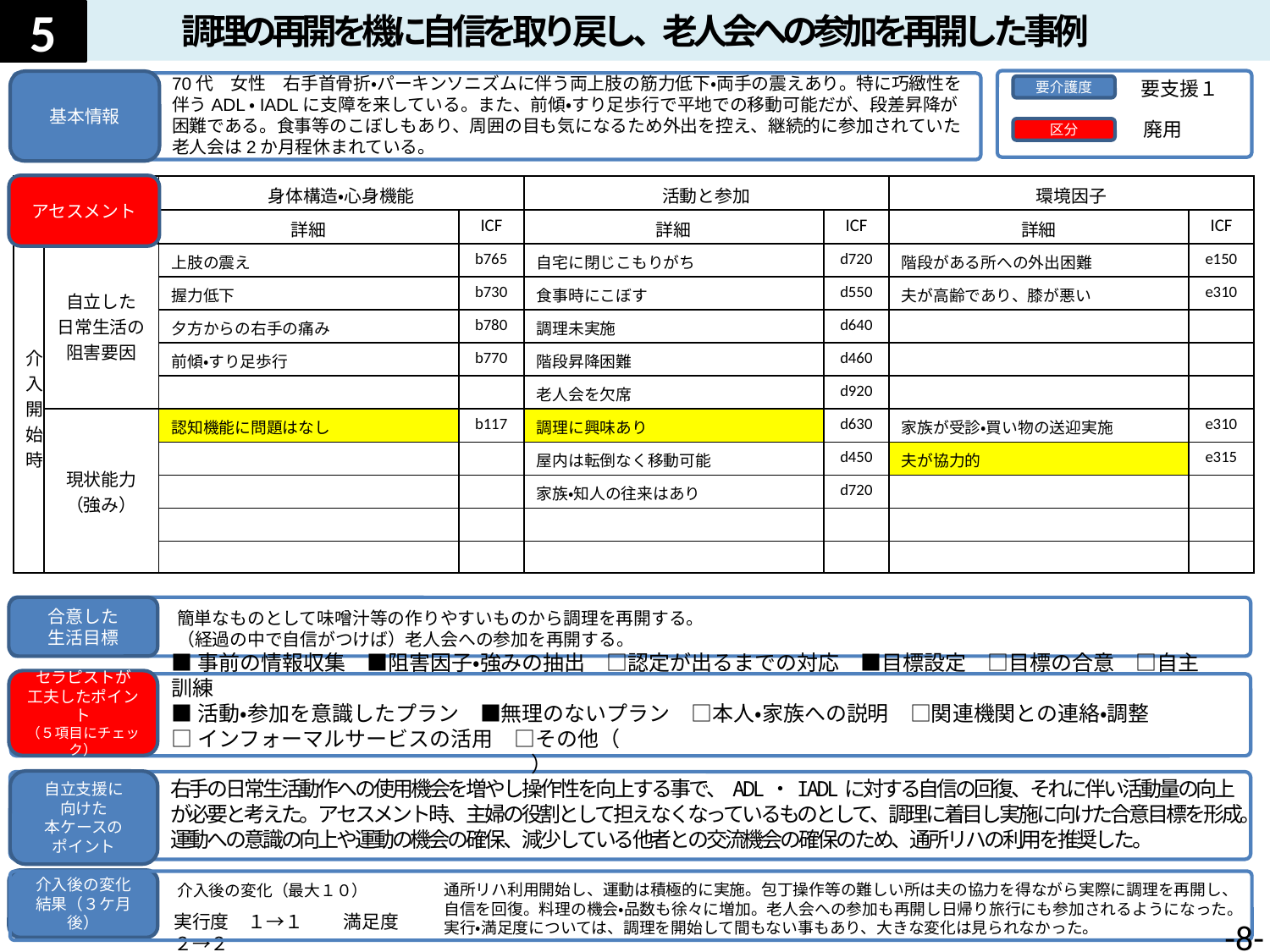

調理の再開を機に自信を取り戻し、老人会への参加を再開した事例
5
70代　女性　右手首骨折・パーキンソニズムに伴う両上肢の筋力低下・両手の震えあり。特に巧緻性を伴うADL・IADLに支障を来している。また、前傾・すり足歩行で平地での移動可能だが、段差昇降が困難である。食事等のこぼしもあり、周囲の目も気になるため外出を控え、継続的に参加されていた老人会は2か月程休まれている。
要支援１

基本情報

要介護度
廃用
区分
アセスメント
|  |  | 身体構造・心身機能 |  | 活動と参加 |  | 環境因子 |  |
| --- | --- | --- | --- | --- | --- | --- | --- |
|  |  | 詳細 | ICF | 詳細 | ICF | 詳細 | ICF |
| 介入開始時 | 自立した 日常生活の 阻害要因 | 上肢の震え | b765 | 自宅に閉じこもりがち | d720 | 階段がある所への外出困難 | e150 |
|  |  | 握力低下 | b730 | 食事時にこぼす | d550 | 夫が高齢であり、膝が悪い | e310 |
|  |  | 夕方からの右手の痛み | b780 | 調理未実施 | d640 |  |  |
|  |  | 前傾・すり足歩行 | b770 | 階段昇降困難 | d460 |  |  |
|  |  |  |  | 老人会を欠席 | d920 |  |  |
|  | 現状能力 （強み） | 認知機能に問題はなし | b117 | 調理に興味あり | d630 | 家族が受診・買い物の送迎実施 | e310 |
|  |  |  |  | 屋内は転倒なく移動可能 | d450 | 夫が協力的 | e315 |
|  |  |  |  | 家族・知人の往来はあり | d720 |  |  |
|  |  |  |  |  |  |  |  |
|  |  |  |  |  |  |  |  |
合意した
生活目標

簡単なものとして味噌汁等の作りやすいものから調理を再開する。
（経過の中で自信がつけば）老人会への参加を再開する。
介入後の変化
結果（３ケ月後）
実行度　１→１ 　　満足度　２→２
■事前の情報収集　■阻害因子・強みの抽出　□認定が出るまでの対応　■目標設定　□目標の合意　□自主訓練
■活動・参加を意識したプラン　■無理のないプラン　□本人・家族への説明　□関連機関との連絡・調整
□インフォーマルサービスの活用　□その他（　　　　　　　　　　　　　　　　　　　　　　　　　　　　　　　　　　　　　　　　　　　　　）
セラピストが
工夫したポイント
（５項目にチェック）

右手の日常生活動作への使用機会を増やし操作性を向上する事で、ADL・IADLに対する自信の回復、それに伴い活動量の向上が必要と考えた。アセスメント時、主婦の役割として担えなくなっているものとして、調理に着目し実施に向けた合意目標を形成。運動への意識の向上や運動の機会の確保、減少している他者との交流機会の確保のため、通所リハの利用を推奨した。
自立支援に
向けた
本ケースの
ポイント

通所リハ利用開始し、運動は積極的に実施。包丁操作等の難しい所は夫の協力を得ながら実際に調理を再開し、自信を回復。料理の機会・品数も徐々に増加。老人会への参加も再開し日帰り旅行にも参加されるようになった。
実行・満足度については、調理を開始して間もない事もあり、大きな変化は見られなかった。
介入後の変化（最大１０）
-8-